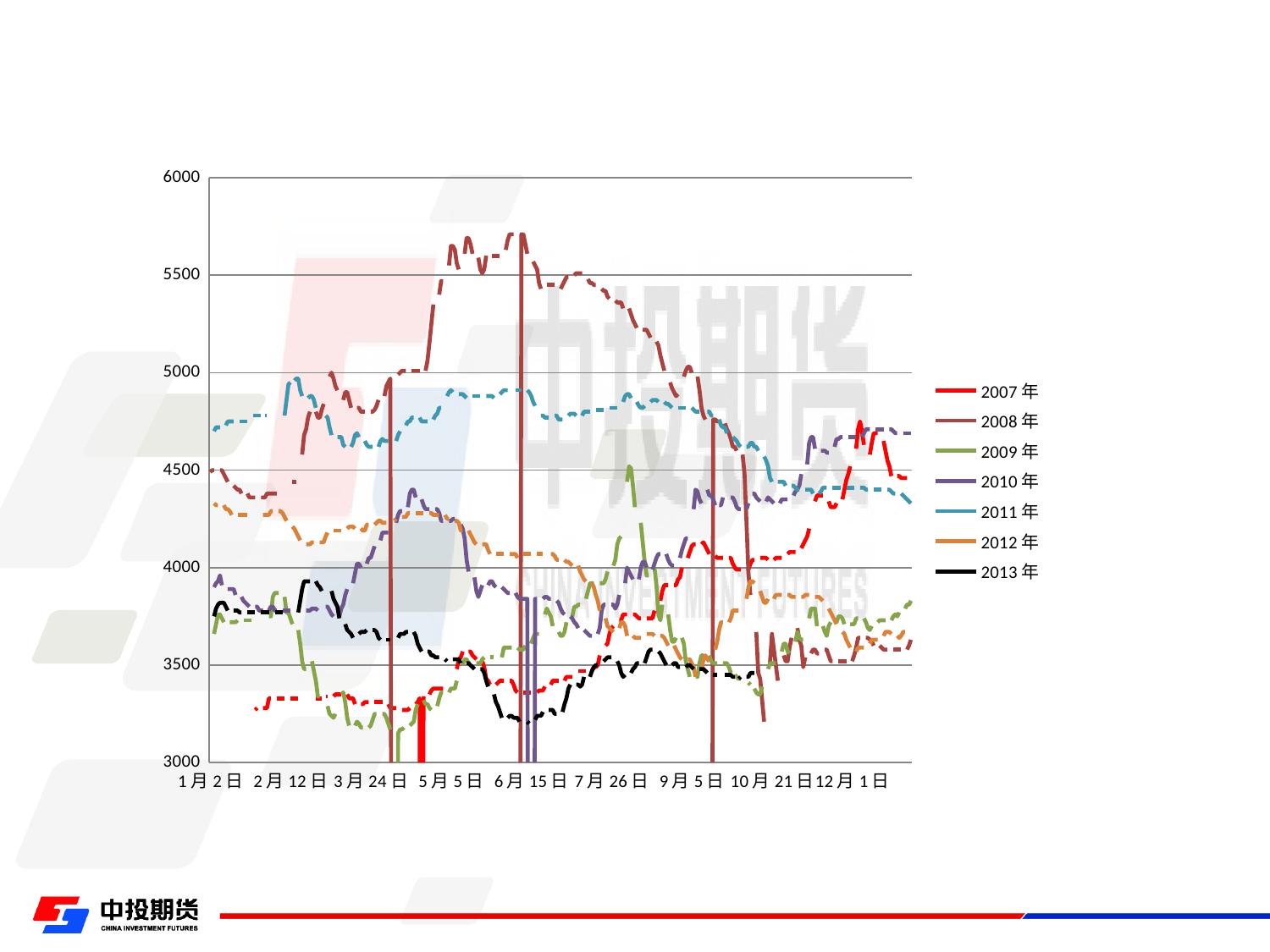

### Chart

| Category | 2007年 | 2008年 | 2009年 | 2010年 | 2011年 | 2012年 | 2013年 |
|---|---|---|---|---|---|---|---|
| 1月2日 | None | 4490.0 | None | None | None | None | None |
| 1月3日 | None | 4500.0 | None | None | None | None | None |
| 1月4日 | None | 4500.0 | 3660.0 | 3900.0 | 4700.0 | 4330.0 | 3750.0 |
| 1月5日 | None | None | 3710.0 | 3920.0 | 4720.0 | 4320.0 | 3790.0 |
| 1月6日 | None | None | 3760.0 | 3930.0 | 4720.0 | 4320.0 | 3810.0 |
| 1月7日 | None | 4500.0 | 3760.0 | 3960.0 | 4720.0 | None | 3820.0 |
| 1月8日 | None | 4500.0 | 3740.0 | 3910.0 | None | None | 3820.0 |
| 1月9日 | None | 4480.0 | 3720.0 | None | None | 4320.0 | 3820.0 |
| 1月10日 | None | 4460.0 | None | None | 4730.0 | 4300.0 | 3800.0 |
| 1月11日 | None | 4440.0 | None | 3890.0 | 4750.0 | 4300.0 | 3780.0 |
| 1月12日 | None | None | 3720.0 | 3890.0 | 4750.0 | 4290.0 | None |
| 1月13日 | None | None | 3720.0 | 3890.0 | 4750.0 | 4270.0 | None |
| 1月14日 | None | 4420.0 | 3720.0 | 3890.0 | 4750.0 | None | 3780.0 |
| 1月15日 | None | 4410.0 | 3720.0 | 3860.0 | None | None | 3780.0 |
| 1月16日 | None | 4400.0 | 3730.0 | None | None | 4270.0 | 3780.0 |
| 1月17日 | None | 4400.0 | None | None | 4750.0 | 4270.0 | 3770.0 |
| 1月18日 | None | 4380.0 | None | 3850.0 | 4750.0 | 4270.0 | 3770.0 |
| 1月19日 | None | None | 3730.0 | 3830.0 | 4750.0 | 4270.0 | None |
| 1月20日 | None | None | 3730.0 | 3820.0 | 4750.0 | 4270.0 | None |
| 1月21日 | None | 4380.0 | 3730.0 | 3810.0 | 4750.0 | 4270.0 | 3770.0 |
| 1月22日 | None | 4360.0 | 3730.0 | 3800.0 | None | None | 3770.0 |
| 1月23日 | None | 4360.0 | 3730.0 | None | None | None | 3770.0 |
| 1月24日 | None | 4360.0 | None | None | 4780.0 | None | 3770.0 |
| 1月25日 | 3270.0 | 4360.0 | None | 3800.0 | 4780.0 | None | 3770.0 |
| 1月26日 | 3280.0 | None | None | 3800.0 | 4780.0 | None | None |
| 1月27日 | None | None | None | 3780.0 | 4780.0 | None | None |
| 1月28日 | None | 4360.0 | None | 3780.0 | 4780.0 | None | 3770.0 |
| 1月29日 | 3280.0 | 4360.0 | None | 3780.0 | None | 4270.0 | 3770.0 |
| 1月30日 | 3280.0 | 4360.0 | None | None | 4780.0 | 4270.0 | 3770.0 |
| 1月31日 | 3280.0 | 4380.0 | None | None | 4780.0 | 4270.0 | 3770.0 |
| 2月1日 | 3330.0 | 4380.0 | 3750.0 | 3780.0 | None | 4270.0 | 3770.0 |
| 2月2日 | 3330.0 | 4380.0 | 3750.0 | 3800.0 | None | 4290.0 | None |
| 2月3日 | None | 4380.0 | 3850.0 | 3800.0 | None | 4290.0 | None |
| 2月4日 | None | 4380.0 | 3870.0 | 3780.0 | None | None | 3770.0 |
| 2月5日 | 3330.0 | 4380.0 | 3870.0 | 3780.0 | None | None | 3770.0 |
| 2月6日 | 3330.0 | None | 3870.0 | None | None | 4290.0 | 3770.0 |
| 2月7日 | 3330.0 | None | None | None | None | 4290.0 | 3770.0 |
| 2月8日 | 3330.0 | None | None | 3780.0 | None | 4280.0 | 3770.0 |
| 2月9日 | 3330.0 | None | 3850.0 | 3780.0 | 4780.0 | 4260.0 | None |
| 2月10日 | None | None | 3770.0 | 3780.0 | 4860.0 | 4240.0 | None |
| 2月11日 | None | None | 3770.0 | 3780.0 | 4940.0 | None | None |
| 2月12日 | 3330.0 | None | 3740.0 | 3780.0 | 4950.0 | None | None |
| 2月13日 | 3330.0 | 4440.0 | 3710.0 | None | None | 4210.0 | None |
| 2月14日 | 3330.0 | 4440.0 | None | None | 4960.0 | 4200.0 | None |
| 2月15日 | 3330.0 | 4440.0 | None | None | 4970.0 | 4180.0 | None |
| 2月16日 | 3330.0 | None | 3680.0 | None | 4970.0 | 4160.0 | 3770.0 |
| 2月17日 | None | None | 3610.0 | None | 4910.0 | 4140.0 | 3830.0 |
| 2月18日 | None | 4580.0 | 3520.0 | None | 4880.0 | None | 3890.0 |
| 2月19日 | None | 4680.0 | 3480.0 | None | None | None | 3930.0 |
| 2月20日 | None | 4710.0 | 3480.0 | 3780.0 | None | 4120.0 | 3930.0 |
| 2月21日 | None | 4770.0 | None | 3780.0 | 4870.0 | 4120.0 | 3930.0 |
| 2月22日 | None | 4800.0 | None | 3780.0 | 4880.0 | 4120.0 | 3930.0 |
| 2月23日 | None | None | 3520.0 | 3790.0 | 4880.0 | 4130.0 | None |
| 2月24日 | None | None | 3470.0 | 3790.0 | 4860.0 | 4130.0 | None |
| 2月25日 | 3330.0 | 4800.0 | 3420.0 | 3790.0 | 4820.0 | None | 3930.0 |
| 2月26日 | 3330.0 | 4770.0 | 3340.0 | 3780.0 | None | None | 3910.0 |
| 2月27日 | 3330.0 | 4770.0 | 3340.0 | None | None | 4130.0 | 3900.0 |
| 2月28日 | 3330.0 | 4810.0 | None | None | 4790.0 | 4130.0 | 3880.0 |
| 2月29日 | None | 4840.0 | None | None | None | 4130.0 | None |
| 3月1日 | 3340.0 | None | None | 3800.0 | 4780.0 | 4160.0 | 3880.0 |
| 3月2日 | 3340.0 | None | 3290.0 | 3800.0 | 4770.0 | 4180.0 | None |
| 3月3日 | None | 4980.0 | 3250.0 | 3780.0 | 4720.0 | None | None |
| 3月4日 | None | 5000.0 | 3240.0 | 3760.0 | 4680.0 | None | 3880.0 |
| 3月5日 | 3340.0 | 4970.0 | 3230.0 | 3750.0 | None | 4190.0 | 3840.0 |
| 3月6日 | 3350.0 | 4930.0 | 3250.0 | None | None | 4190.0 | 3820.0 |
| 3月7日 | 3350.0 | 4910.0 | None | None | 4670.0 | 4190.0 | 3800.0 |
| 3月8日 | 3350.0 | None | None | 3750.0 | 4670.0 | 4190.0 | 3740.0 |
| 3月9日 | 3350.0 | None | 3350.0 | 3790.0 | 4670.0 | 4190.0 | None |
| 3月10日 | None | 4860.0 | 3360.0 | 3810.0 | 4630.0 | None | None |
| 3月11日 | None | 4900.0 | 3310.0 | 3860.0 | 4620.0 | None | 3710.0 |
| 3月12日 | 3350.0 | 4900.0 | 3230.0 | 3890.0 | None | 4200.0 | 3680.0 |
| 3月13日 | 3330.0 | 4860.0 | 3190.0 | None | None | 4210.0 | 3670.0 |
| 3月14日 | 3330.0 | 4820.0 | None | None | 4620.0 | 4210.0 | 3660.0 |
| 3月15日 | 3330.0 | None | None | 3920.0 | 4640.0 | 4210.0 | 3640.0 |
| 3月16日 | 3300.0 | None | 3190.0 | 3970.0 | 4680.0 | 4200.0 | None |
| 3月17日 | None | 4820.0 | 3210.0 | 4020.0 | 4690.0 | None | None |
| 3月18日 | None | 4820.0 | 3200.0 | 4020.0 | 4670.0 | None | 3660.0 |
| 3月19日 | 3300.0 | 4800.0 | 3180.0 | 4000.0 | None | 4200.0 | 3670.0 |
| 3月20日 | 3300.0 | 4800.0 | 3180.0 | None | None | 4190.0 | 3670.0 |
| 3月21日 | 3310.0 | 4800.0 | None | None | 4650.0 | 4190.0 | 3670.0 |
| 3月22日 | 3310.0 | None | None | 4020.0 | 4630.0 | 4220.0 | 3680.0 |
| 3月23日 | 3310.0 | None | 3180.0 | 4050.0 | 4620.0 | 4220.0 | None |
| 3月24日 | None | 4800.0 | 3190.0 | 4050.0 | 4620.0 | None | None |
| 3月25日 | None | 4800.0 | 3220.0 | 4080.0 | 4620.0 | None | 3680.0 |
| 3月26日 | 3310.0 | 4810.0 | 3250.0 | 4110.0 | None | 4220.0 | 3680.0 |
| 3月27日 | 3310.0 | 4830.0 | 3250.0 | None | None | 4230.0 | 3670.0 |
| 3月28日 | 3310.0 | 4860.0 | None | None | 4620.0 | 4240.0 | 3640.0 |
| 3月29日 | 3310.0 | None | None | 4140.0 | 4650.0 | 4240.0 | 3630.0 |
| 3月30日 | 3310.0 | None | 3250.0 | 4180.0 | 4660.0 | 4230.0 | None |
| 3月31日 | None | 4880.0 | 3250.0 | 4180.0 | 4650.0 | 4230.0 | None |
| 4月1日 | None | 4930.0 | 3230.0 | 4180.0 | 4650.0 | 4230.0 | 3630.0 |
| 4月2日 | 3300.0 | 4950.0 | 3200.0 | 4180.0 | 4650.0 | None | 3630.0 |
| 4月3日 | 3280.0 | 4970.0 | 3170.0 | None | None | None | 3630.0 |
| 4月4日 | 3280.0 | None | None | None | None | None | None |
| 4月5日 | 3280.0 | None | None | None | None | 4240.0 | None |
| 4月6日 | 3280.0 | None | None | 4230.0 | 4650.0 | 4250.0 | None |
| 4月7日 | None | 4990.0 | 3150.0 | 4270.0 | 4680.0 | None | 3640.0 |
| 4月8日 | None | 5000.0 | 3170.0 | 4290.0 | 4700.0 | None | 3660.0 |
| 4月9日 | 3270.0 | 5010.0 | 3170.0 | 4290.0 | None | 4260.0 | 3660.0 |
| 4月10日 | 3270.0 | 5010.0 | 3180.0 | None | None | 4260.0 | 3660.0 |
| 4月11日 | 3270.0 | 5010.0 | None | None | 4730.0 | 4260.0 | 3670.0 |
| 4月12日 | 3270.0 | None | None | 4310.0 | 4750.0 | 4280.0 | 3670.0 |
| 4月13日 | 3280.0 | None | 3190.0 | 4380.0 | 4750.0 | 4280.0 | None |
| 4月14日 | None | 5010.0 | 3200.0 | 4400.0 | 4770.0 | None | None |
| 4月15日 | None | 5010.0 | 3210.0 | 4400.0 | 4770.0 | None | 3670.0 |
| 4月16日 | 3300.0 | 5010.0 | 3270.0 | 4360.0 | None | 4280.0 | 3650.0 |
| 4月17日 | 3310.0 | 5010.0 | 3300.0 | None | None | 4280.0 | 3610.0 |
| 4月18日 | 3330.0 | 5010.0 | None | None | 4770.0 | 4280.0 | 3590.0 |
| 4月19日 | None | None | None | 4350.0 | 4750.0 | 4280.0 | 3570.0 |
| 4月20日 | 3340.0 | None | 3320.0 | 4320.0 | 4750.0 | 4280.0 | None |
| 4月21日 | None | 5010.0 | 3300.0 | 4300.0 | 4750.0 | None | None |
| 4月22日 | None | 5060.0 | 3300.0 | 4300.0 | 4750.0 | None | 3570.0 |
| 4月23日 | 3350.0 | 5150.0 | 3280.0 | 4300.0 | None | 4280.0 | 3570.0 |
| 4月24日 | 3370.0 | 5250.0 | 3270.0 | None | None | 4280.0 | 3550.0 |
| 4月25日 | 3380.0 | 5350.0 | None | None | 4760.0 | 4270.0 | 3550.0 |
| 4月26日 | 3380.0 | None | None | 4300.0 | 4780.0 | 4270.0 | 3540.0 |
| 4月27日 | 3380.0 | None | 3290.0 | 4300.0 | 4790.0 | 4270.0 | 3540.0 |
| 4月28日 | 3380.0 | 5400.0 | 3330.0 | 4280.0 | 4820.0 | 4270.0 | 3540.0 |
| 4月29日 | 3380.0 | 5470.0 | 3360.0 | 4240.0 | 4820.0 | None | None |
| 4月30日 | 3380.0 | 5470.0 | 3360.0 | 4240.0 | None | None | None |
| 5月2日 | None | None | None | None | None | 4270.0 | 3530.0 |
| 5月3日 | None | None | None | None | 4880.0 | 4250.0 | 3520.0 |
| 5月4日 | None | 5550.0 | 3360.0 | 4240.0 | 4900.0 | 4250.0 | None |
| 5月5日 | None | 5650.0 | 3380.0 | 4240.0 | 4910.0 | None | None |
| 5月6日 | None | 5650.0 | 3380.0 | 4250.0 | 4900.0 | None | 3530.0 |
| 5月7日 | None | 5630.0 | 3380.0 | 4250.0 | None | 4240.0 | 3530.0 |
| 5月8日 | 3480.0 | 5560.0 | 3420.0 | None | None | 4240.0 | 3530.0 |
| 5月9日 | 3530.0 | 5530.0 | None | None | 4890.0 | 4230.0 | 3530.0 |
| 5月10日 | 3540.0 | None | None | 4220.0 | 4890.0 | 4190.0 | 3510.0 |
| 5月11日 | 3570.0 | None | 3500.0 | 4200.0 | 4890.0 | 4190.0 | None |
| 5月12日 | None | 5610.0 | 3530.0 | 4150.0 | 4880.0 | None | None |
| 5月13日 | None | 5690.0 | 3530.0 | 4040.0 | 4870.0 | None | 3510.0 |
| 5月14日 | 3570.0 | 5690.0 | 3510.0 | 3980.0 | None | 4190.0 | 3510.0 |
| 5月15日 | 3570.0 | 5660.0 | 3510.0 | None | None | 4170.0 | 3500.0 |
| 5月16日 | 3550.0 | 5610.0 | None | None | 4880.0 | 4150.0 | 3490.0 |
| 5月17日 | 3540.0 | None | None | 3950.0 | 4880.0 | 4130.0 | 3480.0 |
| 5月18日 | 3530.0 | None | 3510.0 | 3880.0 | 4880.0 | 4120.0 | None |
| 5月19日 | None | 5590.0 | 3510.0 | 3850.0 | 4880.0 | None | None |
| 5月20日 | None | 5530.0 | 3510.0 | 3880.0 | 4880.0 | None | 3480.0 |
| 5月21日 | 3520.0 | 5510.0 | 3530.0 | 3910.0 | None | 4120.0 | 3480.0 |
| 5月22日 | 3490.0 | 5530.0 | 3540.0 | None | None | 4120.0 | 3460.0 |
| 5月23日 | 3430.0 | 5600.0 | None | None | 4880.0 | 4120.0 | 3420.0 |
| 5月24日 | 3420.0 | None | None | 3910.0 | 4880.0 | 4090.0 | 3390.0 |
| 5月25日 | 3400.0 | None | 3540.0 | 3930.0 | 4880.0 | 4070.0 | None |
| 5月26日 | None | 5600.0 | 3540.0 | 3930.0 | 4880.0 | None | None |
| 5月27日 | None | 5600.0 | 3540.0 | 3910.0 | 4870.0 | None | 3350.0 |
| 5月28日 | 3400.0 | 5600.0 | None | 3900.0 | None | 4070.0 | 3310.0 |
| 5月29日 | 3410.0 | 5600.0 | None | None | None | 4070.0 | 3290.0 |
| 5月30日 | 3420.0 | 5600.0 | None | None | 4890.0 | 4070.0 | 3260.0 |
| 5月31日 | 3420.0 | None | 3540.0 | 3900.0 | 4900.0 | 4070.0 | 3230.0 |
| 6月1日 | 3420.0 | None | 3590.0 | 3890.0 | 4910.0 | 4070.0 | None |
| 6月2日 | None | 5630.0 | 3590.0 | 3880.0 | 4910.0 | None | None |
| 6月3日 | None | 5680.0 | 3590.0 | 3870.0 | 4910.0 | None | 3230.0 |
| 6月4日 | 3420.0 | 5710.0 | 3590.0 | 3870.0 | None | 4070.0 | 3240.0 |
| 6月5日 | 3420.0 | 5710.0 | 3590.0 | None | None | 4070.0 | 3240.0 |
| 6月6日 | 3400.0 | 5710.0 | None | None | None | 4070.0 | 3230.0 |
| 6月7日 | 3370.0 | None | None | 3870.0 | 4910.0 | 4070.0 | 3230.0 |
| 6月8日 | 3360.0 | None | 3590.0 | 3850.0 | 4910.0 | 4050.0 | 3230.0 |
| 6月9日 | None | None | 3580.0 | 3840.0 | 4910.0 | None | 3210.0 |
| 6月10日 | None | 5710.0 | 3580.0 | 3840.0 | 4910.0 | None | None |
| 6月11日 | 3360.0 | 5710.0 | 3580.0 | 3840.0 | None | 4070.0 | None |
| 6月12日 | 3360.0 | 5660.0 | 3600.0 | 3840.0 | None | 4070.0 | None |
| 6月13日 | 3360.0 | 5610.0 | None | 3840.0 | 4910.0 | 4070.0 | 3210.0 |
| 6月14日 | 3360.0 | None | None | None | 4900.0 | 4070.0 | 3200.0 |
| 6月15日 | 3360.0 | None | 3610.0 | None | 4880.0 | 4070.0 | None |
| 6月16日 | None | 5570.0 | 3640.0 | None | 4850.0 | None | None |
| 6月17日 | None | 5550.0 | 3660.0 | 3840.0 | 4830.0 | None | 3220.0 |
| 6月18日 | 3360.0 | 5530.0 | 3660.0 | 3840.0 | None | 4070.0 | 3240.0 |
| 6月19日 | 3370.0 | 5460.0 | 3660.0 | None | None | 4070.0 | 3240.0 |
| 6月20日 | 3370.0 | 5430.0 | None | None | 4780.0 | 4070.0 | 3240.0 |
| 6月21日 | 3370.0 | None | None | 3840.0 | 4780.0 | 4070.0 | 3260.0 |
| 6月22日 | 3390.0 | None | 3760.0 | 3850.0 | 4770.0 | None | None |
| 6月23日 | None | 5450.0 | 3790.0 | 3850.0 | 4770.0 | None | None |
| 6月24日 | None | 5450.0 | 3770.0 | 3840.0 | 4770.0 | None | 3270.0 |
| 6月25日 | 3400.0 | 5450.0 | 3750.0 | 3840.0 | None | 4070.0 | 3270.0 |
| 6月26日 | 3420.0 | 5450.0 | 3700.0 | None | None | 4070.0 | 3270.0 |
| 6月27日 | 3420.0 | 5450.0 | None | None | 4780.0 | 4060.0 | 3250.0 |
| 6月28日 | 3420.0 | None | None | 3830.0 | 4780.0 | 4040.0 | 3250.0 |
| 6月29日 | 3420.0 | None | 3670.0 | 3820.0 | 4760.0 | 4040.0 | None |
| 6月30日 | None | 5430.0 | 3650.0 | 3790.0 | 4760.0 | None | None |
| 7月1日 | None | 5450.0 | 3650.0 | 3770.0 | 4760.0 | None | 3260.0 |
| 7月2日 | 3420.0 | 5470.0 | 3670.0 | 3760.0 | None | 4040.0 | 3300.0 |
| 7月3日 | 3440.0 | 5490.0 | 3720.0 | None | None | 4030.0 | 3330.0 |
| 7月4日 | 3440.0 | 5490.0 | None | None | 4780.0 | 4030.0 | 3380.0 |
| 7月5日 | 3440.0 | None | None | 3750.0 | 4790.0 | 4020.0 | 3400.0 |
| 7月6日 | 3440.0 | None | 3750.0 | 3740.0 | 4790.0 | 4010.0 | None |
| 7月7日 | None | 5500.0 | 3800.0 | 3720.0 | 4790.0 | None | None |
| 7月8日 | None | 5510.0 | 3800.0 | 3710.0 | 4780.0 | None | 3400.0 |
| 7月9日 | 3470.0 | 5510.0 | 3810.0 | 3690.0 | None | 4010.0 | 3400.0 |
| 7月10日 | 3470.0 | 5510.0 | 3810.0 | None | None | 3980.0 | 3390.0 |
| 7月11日 | 3470.0 | 5510.0 | None | None | 4780.0 | 3960.0 | 3400.0 |
| 7月12日 | 3470.0 | None | None | 3680.0 | 4800.0 | 3940.0 | 3440.0 |
| 7月13日 | 3470.0 | None | 3840.0 | 3670.0 | 4800.0 | 3930.0 | None |
| 7月14日 | None | 5480.0 | 3880.0 | 3660.0 | 4800.0 | None | None |
| 7月15日 | None | 5460.0 | 3920.0 | 3650.0 | 4800.0 | None | 3440.0 |
| 7月16日 | 3470.0 | 5460.0 | 3920.0 | 3650.0 | None | 3920.0 | 3470.0 |
| 7月17日 | 3490.0 | 5450.0 | 3920.0 | None | None | 3900.0 | 3490.0 |
| 7月18日 | 3490.0 | 5450.0 | None | None | 4810.0 | 3860.0 | 3500.0 |
| 7月19日 | 3500.0 | None | None | 3660.0 | 4810.0 | 3830.0 | 3500.0 |
| 7月20日 | 3550.0 | None | 3920.0 | 3690.0 | 4810.0 | 3780.0 | None |
| 7月21日 | None | 5430.0 | 3920.0 | 3780.0 | 4810.0 | None | None |
| 7月22日 | None | 5420.0 | 3920.0 | 3810.0 | 4810.0 | None | 3520.0 |
| 7月23日 | 3600.0 | 5420.0 | 3940.0 | 3810.0 | None | 3740.0 | 3530.0 |
| 7月24日 | 3610.0 | 5390.0 | 3980.0 | None | None | 3700.0 | 3540.0 |
| 7月25日 | 3660.0 | 5380.0 | None | None | 4820.0 | 3690.0 | 3540.0 |
| 7月26日 | 3690.0 | None | None | 3810.0 | 4820.0 | 3680.0 | 3540.0 |
| 7月27日 | 3700.0 | None | 4010.0 | 3810.0 | 4820.0 | 3670.0 | None |
| 7月28日 | None | 5370.0 | 4040.0 | 3790.0 | 4820.0 | None | None |
| 7月29日 | None | 5360.0 | 4120.0 | 3810.0 | 4820.0 | None | 3520.0 |
| 7月30日 | 3730.0 | 5360.0 | 4150.0 | 3860.0 | None | 3690.0 | 3500.0 |
| 7月31日 | 3730.0 | 5360.0 | 4160.0 | None | None | 3720.0 | 3460.0 |
| 8月1日 | 3760.0 | 5330.0 | None | None | 4850.0 | 3720.0 | 3440.0 |
| 8月2日 | 3760.0 | None | None | 3920.0 | 4880.0 | 3700.0 | 3450.0 |
| 8月3日 | 3760.0 | None | 4440.0 | 4000.0 | 4890.0 | 3650.0 | None |
| 8月4日 | None | 5330.0 | 4520.0 | 3980.0 | 4890.0 | None | None |
| 8月5日 | None | 5300.0 | 4510.0 | 3960.0 | 4870.0 | None | 3460.0 |
| 8月6日 | 3760.0 | 5270.0 | 4420.0 | 3940.0 | None | 3650.0 | 3480.0 |
| 8月7日 | 3760.0 | 5250.0 | 4310.0 | None | None | 3640.0 | 3490.0 |
| 8月8日 | 3750.0 | 5230.0 | None | None | 4850.0 | 3640.0 | 3510.0 |
| 8月9日 | 3740.0 | None | None | 3940.0 | 4830.0 | 3640.0 | 3510.0 |
| 8月10日 | 3740.0 | None | 4230.0 | 4000.0 | 4820.0 | 3640.0 | None |
| 8月11日 | None | 5220.0 | 4130.0 | 4030.0 | 4820.0 | None | None |
| 8月12日 | None | 5220.0 | 4030.0 | 4030.0 | 4830.0 | None | 3510.0 |
| 8月13日 | 3740.0 | 5220.0 | 3960.0 | 4000.0 | None | 3660.0 | 3540.0 |
| 8月14日 | 3740.0 | 5200.0 | 3960.0 | None | None | 3660.0 | 3570.0 |
| 8月15日 | 3740.0 | 5180.0 | None | None | 4850.0 | 3660.0 | 3580.0 |
| 8月16日 | 3740.0 | None | None | 3990.0 | 4860.0 | 3660.0 | 3580.0 |
| 8月17日 | 3780.0 | None | 4000.0 | 4020.0 | 4860.0 | 3650.0 | None |
| 8月18日 | None | 5160.0 | 3910.0 | 4050.0 | 4860.0 | None | None |
| 8月19日 | None | 5140.0 | 3760.0 | 4070.0 | 4850.0 | None | 3570.0 |
| 8月20日 | 3830.0 | 5090.0 | 3730.0 | 4070.0 | None | 3650.0 | 3560.0 |
| 8月21日 | 3880.0 | 5050.0 | 3810.0 | None | None | 3650.0 | 3540.0 |
| 8月22日 | 3910.0 | 5010.0 | None | None | 4850.0 | 3640.0 | 3520.0 |
| 8月23日 | 3910.0 | None | None | 4070.0 | 4840.0 | 3620.0 | 3500.0 |
| 8月24日 | 3910.0 | None | 3760.0 | 4040.0 | 4840.0 | 3600.0 | None |
| 8月25日 | None | 4950.0 | 3680.0 | 4020.0 | 4830.0 | None | None |
| 8月26日 | None | 4920.0 | 3620.0 | 4010.0 | 4820.0 | None | 3500.0 |
| 8月27日 | 3910.0 | 4900.0 | 3620.0 | 4010.0 | None | 3600.0 | 3510.0 |
| 8月28日 | 3910.0 | 4880.0 | 3640.0 | None | None | 3580.0 | 3510.0 |
| 8月29日 | 3940.0 | 4890.0 | None | None | 4820.0 | 3560.0 | 3490.0 |
| 8月30日 | 3950.0 | None | None | 4050.0 | 4820.0 | 3540.0 | 3490.0 |
| 8月31日 | 4000.0 | None | 3640.0 | 4090.0 | 4820.0 | 3530.0 | None |
| 9月1日 | None | 4980.0 | 3610.0 | 4120.0 | 4820.0 | None | None |
| 9月2日 | None | 5010.0 | 3520.0 | 4150.0 | 4820.0 | None | 3490.0 |
| 9月3日 | 4050.0 | 5030.0 | 3480.0 | 4150.0 | None | 3530.0 | 3500.0 |
| 9月4日 | 4080.0 | 5030.0 | 3440.0 | None | None | 3530.0 | 3500.0 |
| 9月5日 | 4110.0 | 5000.0 | None | None | 4820.0 | 3510.0 | 3490.0 |
| 9月6日 | 4120.0 | None | None | 4300.0 | 4810.0 | 3490.0 | 3480.0 |
| 9月7日 | 4120.0 | None | 3440.0 | 4400.0 | 4800.0 | 3440.0 | None |
| 9月8日 | None | 4980.0 | 3440.0 | 4390.0 | 4800.0 | None | None |
| 9月9日 | None | 4910.0 | 3510.0 | 4350.0 | 4800.0 | None | 3480.0 |
| 9月10日 | 4120.0 | 4820.0 | 3550.0 | 4330.0 | None | 3470.0 | 3480.0 |
| 9月11日 | 4130.0 | 4780.0 | 3550.0 | None | None | 3530.0 | 3480.0 |
| 9月12日 | 4110.0 | 4760.0 | None | None | None | 3550.0 | 3470.0 |
| 9月13日 | 4090.0 | None | None | 4400.0 | 4800.0 | 3530.0 | 3460.0 |
| 9月14日 | 4070.0 | None | 3550.0 | 4370.0 | 4800.0 | 3520.0 | None |
| 9月15日 | None | None | 3520.0 | 4370.0 | 4780.0 | None | None |
| 9月16日 | None | 4760.0 | 3510.0 | 4350.0 | 4780.0 | None | 3450.0 |
| 9月17日 | 4060.0 | 4760.0 | 3510.0 | 4320.0 | None | 3580.0 | 3450.0 |
| 9月18日 | 4050.0 | 4750.0 | 3510.0 | None | None | 3620.0 | 3450.0 |
| 9月19日 | 4050.0 | 4750.0 | None | 4320.0 | 4760.0 | 3680.0 | None |
| 9月20日 | 4050.0 | None | None | 4320.0 | 4730.0 | 3720.0 | None |
| 9月21日 | 4050.0 | None | 3510.0 | 4360.0 | 4720.0 | 3720.0 | None |
| 9月22日 | None | 4740.0 | 3510.0 | None | 4720.0 | None | 3450.0 |
| 9月23日 | None | 4710.0 | 3510.0 | None | 4690.0 | None | 3450.0 |
| 9月24日 | 4050.0 | 4690.0 | 3490.0 | None | None | 3720.0 | 3450.0 |
| 9月25日 | 4050.0 | 4660.0 | 3460.0 | 4360.0 | None | 3740.0 | 3450.0 |
| 9月26日 | 4020.0 | 4620.0 | None | 4360.0 | 4670.0 | 3780.0 | 3440.0 |
| 9月27日 | 4000.0 | 4620.0 | 3450.0 | 4340.0 | 4660.0 | 3780.0 | 3440.0 |
| 9月28日 | 3990.0 | 4600.0 | 3440.0 | 4310.0 | 4650.0 | 3780.0 | None |
| 9月29日 | 3990.0 | None | 3430.0 | 4300.0 | 4630.0 | 3780.0 | 3430.0 |
| 9月30日 | 3990.0 | None | 3430.0 | 4300.0 | 4620.0 | None | 3440.0 |
| 10月6日 | None | 4580.0 | None | None | None | None | None |
| 10月7日 | None | 4480.0 | None | None | None | None | None |
| 10月8日 | 3990.0 | 4230.0 | None | 4300.0 | 4620.0 | 3840.0 | 3440.0 |
| 10月9日 | 3990.0 | 3970.0 | 3410.0 | 4330.0 | 4620.0 | 3900.0 | 3440.0 |
| 10月10日 | 4020.0 | 3860.0 | 3400.0 | None | 4640.0 | 3930.0 | 3460.0 |
| 10月11日 | 4040.0 | None | None | 4380.0 | 4640.0 | 3930.0 | 3460.0 |
| 10月12日 | 4040.0 | None | 3380.0 | 4380.0 | 4620.0 | 3920.0 | 3460.0 |
| 10月13日 | None | 3670.0 | 3360.0 | 4360.0 | 4620.0 | None | None |
| 10月14日 | None | 3460.0 | 3350.0 | 4350.0 | 4600.0 | None | None |
| 10月15日 | 4050.0 | 3430.0 | 3350.0 | 4340.0 | None | 3880.0 | None |
| 10月16日 | 4050.0 | 3320.0 | 3390.0 | None | None | 3850.0 | None |
| 10月17日 | 4050.0 | 3210.0 | None | None | 4570.0 | 3820.0 | None |
| 10月18日 | 4050.0 | None | None | 4340.0 | 4550.0 | 3820.0 | None |
| 10月19日 | 4040.0 | None | 3480.0 | 4360.0 | 4520.0 | 3840.0 | None |
| 10月20日 | None | 3510.0 | 3510.0 | 4350.0 | 4460.0 | None | None |
| 10月21日 | None | 3660.0 | 3510.0 | 4340.0 | 4440.0 | None | None |
| 10月22日 | 4040.0 | 3580.0 | 3510.0 | 4330.0 | None | 3840.0 | None |
| 10月23日 | 4050.0 | 3500.0 | 3510.0 | None | None | 3860.0 | None |
| 10月24日 | 4050.0 | 3420.0 | None | None | 4440.0 | 3860.0 | None |
| 10月25日 | 4050.0 | None | None | 4330.0 | 4440.0 | 3860.0 | None |
| 10月26日 | 4050.0 | None | 3570.0 | 4350.0 | 4440.0 | 3860.0 | None |
| 10月27日 | None | 3550.0 | 3610.0 | 4350.0 | 4440.0 | None | None |
| 10月28日 | None | 3520.0 | 3610.0 | 4350.0 | 4420.0 | None | None |
| 10月29日 | 4070.0 | 3520.0 | 3570.0 | 4350.0 | None | 3860.0 | None |
| 10月30日 | 4080.0 | 3590.0 | 3560.0 | None | None | 3860.0 | None |
| 10月31日 | 4080.0 | 3640.0 | None | None | 4420.0 | 3850.0 | None |
| 11月1日 | 4080.0 | None | None | 4370.0 | 4420.0 | 3850.0 | None |
| 11月2日 | 4080.0 | None | 3620.0 | 4390.0 | 4410.0 | 3850.0 | None |
| 11月3日 | None | 3690.0 | 3670.0 | 4400.0 | 4400.0 | None | None |
| 11月4日 | None | 3630.0 | 3640.0 | 4420.0 | 4400.0 | None | None |
| 11月5日 | 4100.0 | 3600.0 | 3630.0 | 4480.0 | None | 3850.0 | None |
| 11月6日 | 4120.0 | 3490.0 | 3630.0 | None | None | 3850.0 | None |
| 11月7日 | 4140.0 | 3540.0 | None | None | 4400.0 | 3860.0 | None |
| 11月8日 | 4160.0 | None | None | 4530.0 | 4400.0 | 3860.0 | None |
| 11月9日 | 4200.0 | None | 3740.0 | 4640.0 | 4400.0 | 3860.0 | None |
| 11月10日 | None | 3560.0 | 3790.0 | 4670.0 | 4400.0 | None | None |
| 11月11日 | None | 3580.0 | 3790.0 | 4670.0 | 4380.0 | None | None |
| 11月12日 | 4340.0 | 3580.0 | 3790.0 | 4610.0 | None | 3850.0 | None |
| 11月13日 | 4370.0 | 3560.0 | 3700.0 | None | None | 3850.0 | None |
| 11月14日 | 4370.0 | 3560.0 | None | None | 4380.0 | 3850.0 | None |
| 11月15日 | 4370.0 | None | None | 4600.0 | 4390.0 | 3840.0 | None |
| 11月16日 | 4370.0 | None | 3700.0 | 4600.0 | 4410.0 | 3830.0 | None |
| 11月17日 | None | 3580.0 | 3670.0 | 4600.0 | 4410.0 | None | None |
| 11月18日 | None | 3580.0 | 3650.0 | 4590.0 | 4410.0 | None | None |
| 11月19日 | 4340.0 | 3550.0 | 3700.0 | 4590.0 | None | 3790.0 | None |
| 11月20日 | 4310.0 | 3520.0 | 3720.0 | None | None | 3770.0 | None |
| 11月21日 | 4310.0 | 3520.0 | None | None | 4410.0 | 3750.0 | None |
| 11月22日 | 4310.0 | None | None | 4620.0 | 4410.0 | 3730.0 | None |
| 11月23日 | 4330.0 | None | 3720.0 | 4660.0 | 4410.0 | 3710.0 | None |
| 11月24日 | None | 3520.0 | 3750.0 | 4660.0 | 4410.0 | None | None |
| 11月25日 | None | 3520.0 | 3750.0 | 4670.0 | 4410.0 | None | None |
| 11月26日 | 4350.0 | 3520.0 | 3740.0 | 4670.0 | None | 3670.0 | None |
| 11月27日 | 4400.0 | 3520.0 | 3710.0 | None | None | 3660.0 | None |
| 11月28日 | 4450.0 | 3520.0 | None | None | 4410.0 | 3630.0 | None |
| 11月29日 | 4480.0 | None | None | 4670.0 | 4410.0 | 3610.0 | None |
| 11月30日 | 4520.0 | None | 3710.0 | 4670.0 | 4410.0 | 3590.0 | None |
| 12月1日 | None | 3520.0 | 3710.0 | 4670.0 | 4410.0 | None | None |
| 12月2日 | None | 3550.0 | 3710.0 | 4670.0 | 4410.0 | None | None |
| 12月3日 | 4610.0 | 3590.0 | 3740.0 | 4670.0 | None | 3570.0 | None |
| 12月4日 | 4710.0 | 3640.0 | 3740.0 | None | None | 3590.0 | None |
| 12月5日 | 4750.0 | 3640.0 | None | None | 4410.0 | 3590.0 | None |
| 12月6日 | 4700.0 | None | None | 4670.0 | 4410.0 | 3590.0 | None |
| 12月7日 | 4630.0 | None | 3740.0 | 4690.0 | 4410.0 | 3590.0 | None |
| 12月8日 | None | 3640.0 | 3720.0 | 4710.0 | 4400.0 | None | None |
| 12月9日 | None | 3640.0 | 3690.0 | 4710.0 | 4400.0 | None | None |
| 12月10日 | 4580.0 | 3630.0 | 3680.0 | 4710.0 | None | 3610.0 | None |
| 12月11日 | 4640.0 | 3620.0 | 3700.0 | None | None | 3630.0 | None |
| 12月12日 | 4690.0 | 3600.0 | None | None | 4400.0 | 3630.0 | None |
| 12月13日 | 4690.0 | None | None | 4710.0 | 4400.0 | 3630.0 | None |
| 12月14日 | 4690.0 | None | 3720.0 | 4710.0 | 4400.0 | 3630.0 | None |
| 12月15日 | None | 3600.0 | 3730.0 | 4710.0 | 4400.0 | None | None |
| 12月16日 | None | 3590.0 | 3730.0 | 4710.0 | 4400.0 | None | None |
| 12月17日 | 4650.0 | 3580.0 | 3730.0 | 4710.0 | None | 3650.0 | None |
| 12月18日 | 4600.0 | 3580.0 | 3730.0 | None | None | 3670.0 | None |
| 12月19日 | 4550.0 | 3580.0 | None | None | 4400.0 | 3670.0 | None |
| 12月20日 | 4520.0 | None | None | 4710.0 | 4400.0 | 3670.0 | None |
| 12月21日 | 4470.0 | None | 3730.0 | 4710.0 | 4390.0 | 3660.0 | None |
| 12月22日 | None | 3580.0 | 3750.0 | 4700.0 | 4380.0 | None | None |
| 12月23日 | None | 3580.0 | 3760.0 | 4690.0 | 4380.0 | None | None |
| 12月24日 | 4470.0 | 3580.0 | 3750.0 | 4690.0 | None | 3650.0 | None |
| 12月25日 | 4470.0 | 3580.0 | 3770.0 | None | None | 3640.0 | None |
| 12月26日 | 4460.0 | 3580.0 | None | None | 4380.0 | 3650.0 | None |
| 12月27日 | 4460.0 | None | None | 4690.0 | 4370.0 | 3670.0 | None |
| 12月28日 | 4460.0 | None | 3790.0 | 4690.0 | 4360.0 | 3670.0 | None |
| 12月29日 | 4460.0 | 3580.0 | 3810.0 | 4690.0 | 4350.0 | None | None |
| 12月30日 | None | 3600.0 | 3810.0 | 4690.0 | 4340.0 | None | None |
| 12月31日 | None | 3630.0 | 3830.0 | 4690.0 | 4330.0 | 3670.0 | None |